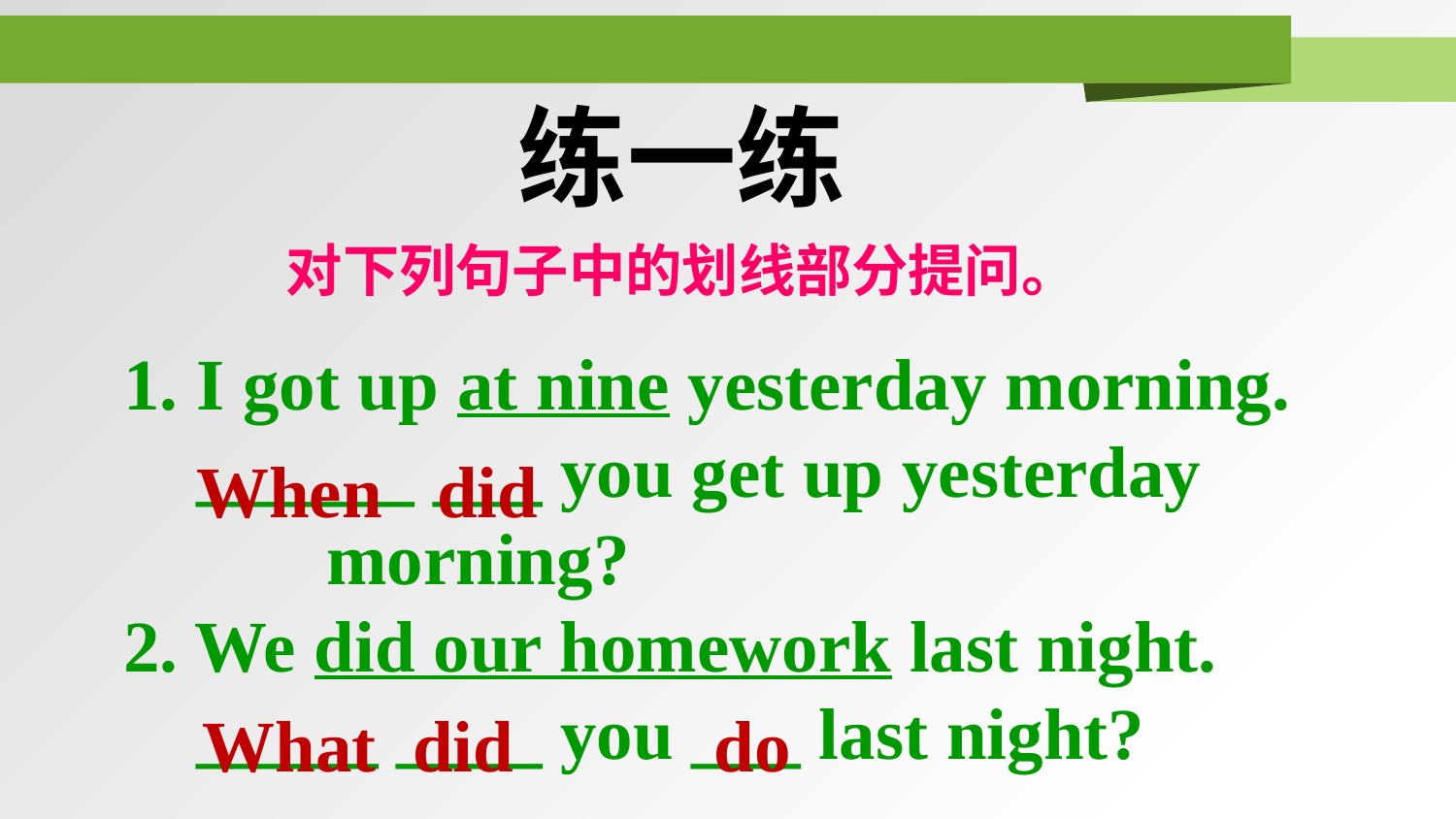

练一练
对下列句子中的划线部分提问。
1. I got up at nine yesterday morning.
    ______ ___ you get up yesterday     	morning?
2. We did our homework last night.
    _____ ____ you ___ last night?
When   did
 What  did           do